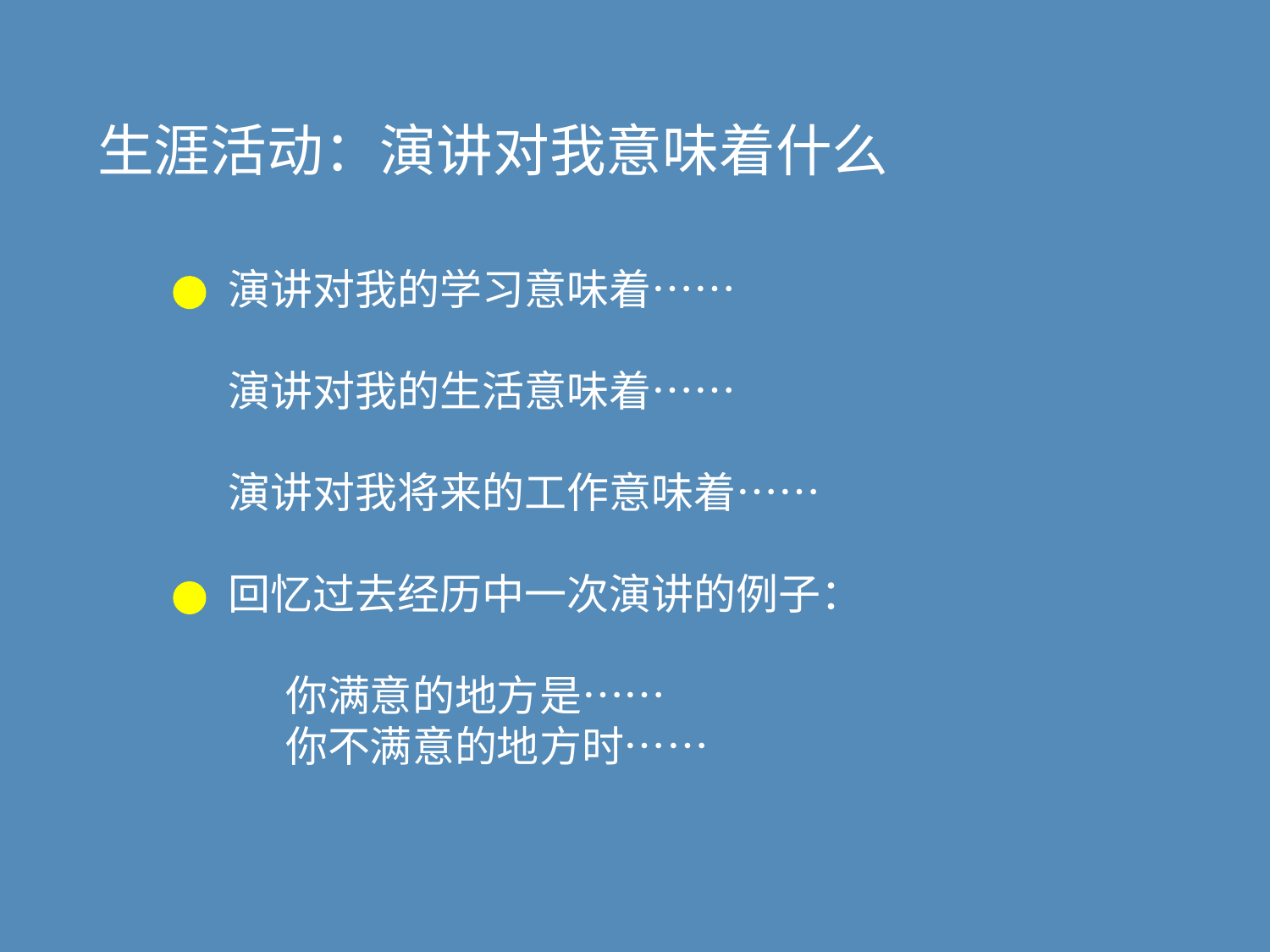

生涯活动：演讲对我意味着什么
   演讲对我的学习意味着……

   演讲对我的生活意味着……

   演讲对我将来的工作意味着……

   回忆过去经历中一次演讲的例子：

         你满意的地方是……
         你不满意的地方时……